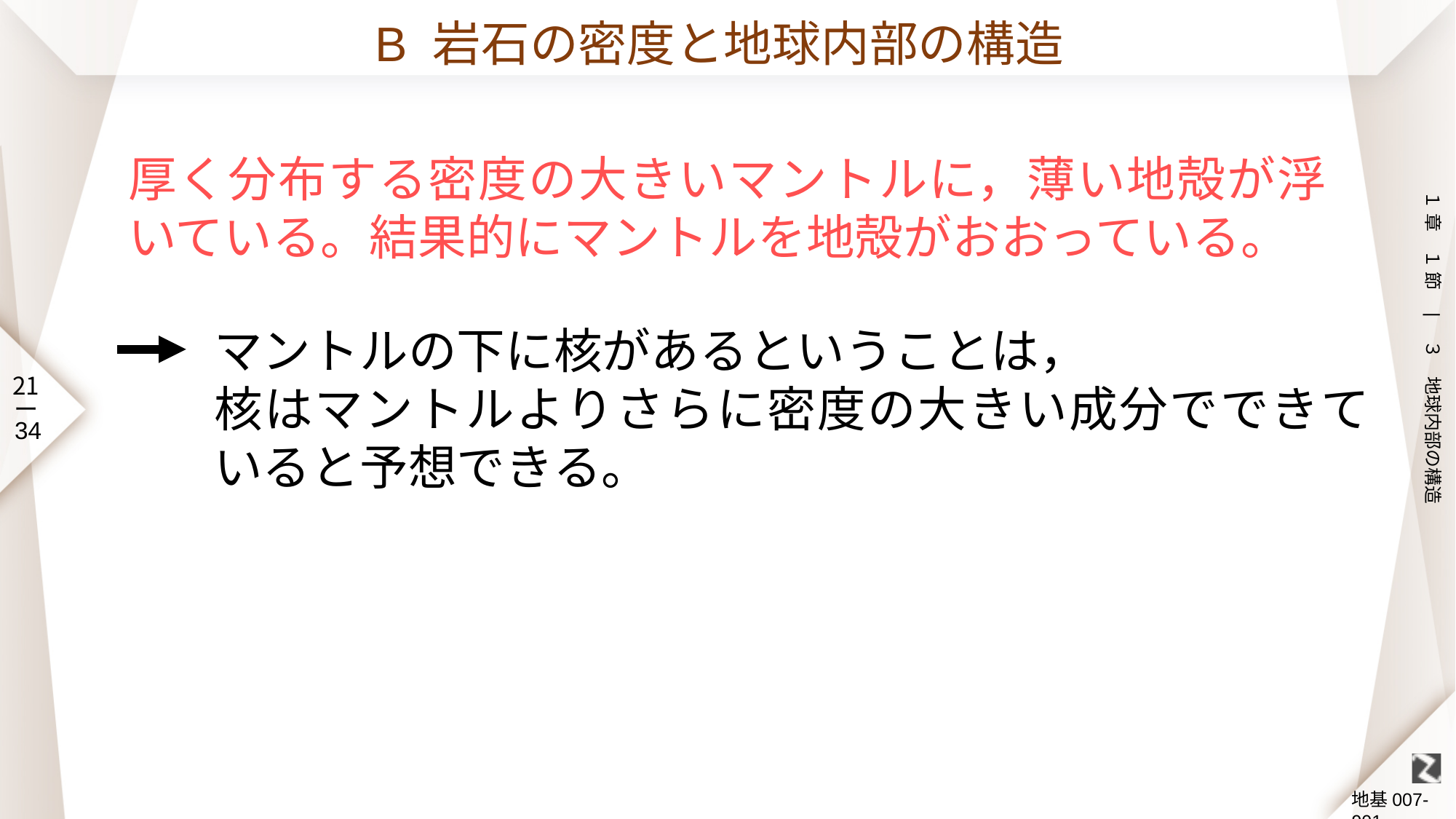

# B 岩石の密度と地球内部の構造
厚く分布する密度の大きいマントルに，薄い地殻が浮いている。結果的にマントルを地殻がおおっている。

マントルの下に核があるということは，
核はマントルよりさらに密度の大きい成分でできていると予想できる。